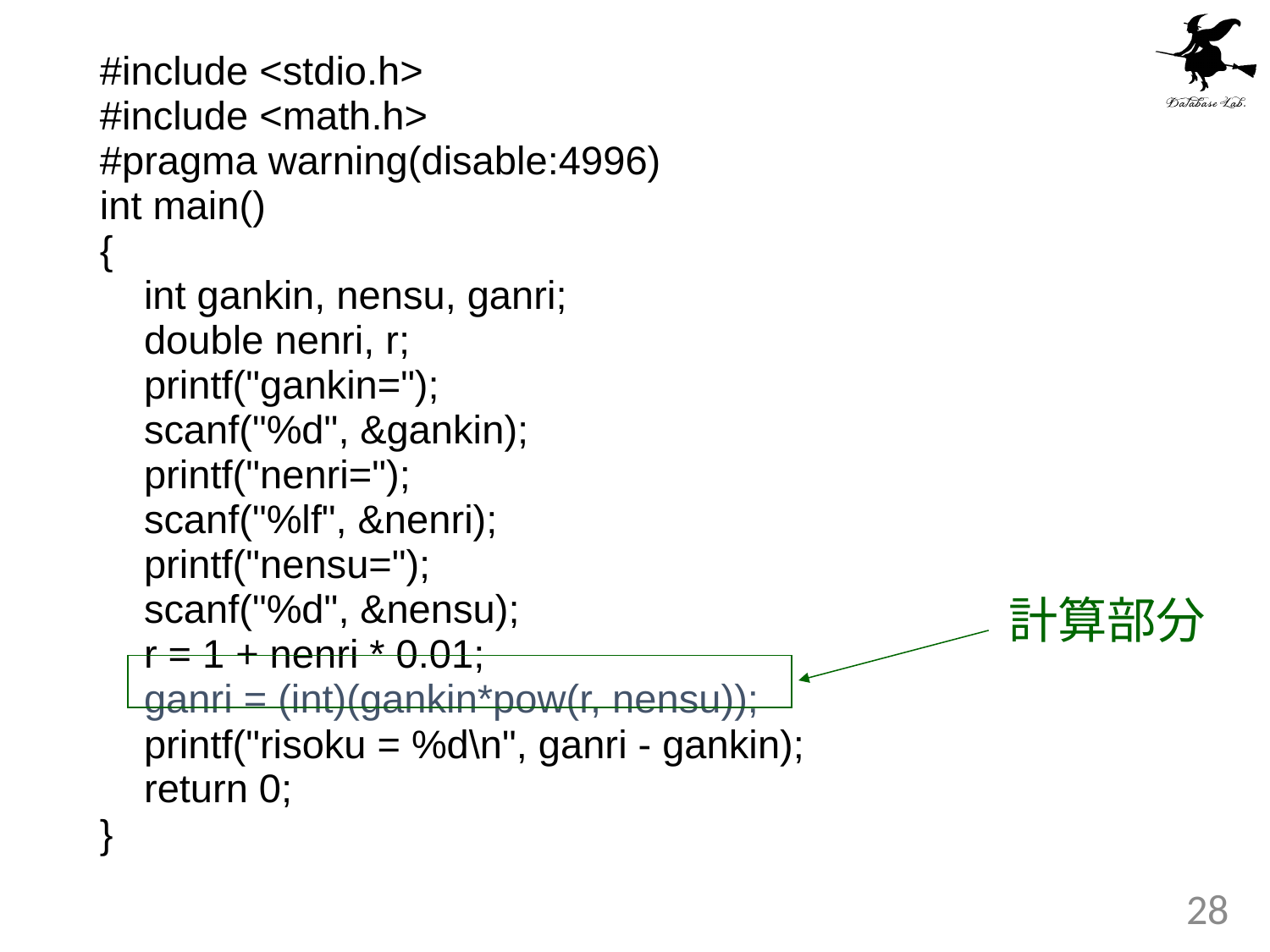

#include <stdio.h>
#include <math.h>
#pragma warning(disable:4996)
int main()
{
    int gankin, nensu, ganri;
    double nenri, r;
    printf("gankin=");
    scanf("%d", &gankin);
    printf("nenri=");
    scanf("%lf", &nenri);
    printf("nensu=");
    scanf("%d", &nensu);
    r = 1 + nenri * 0.01;
    ganri = (int)(gankin*pow(r, nensu));
    printf("risoku = %d\n", ganri - gankin);
    return 0;
}

計算部分

28